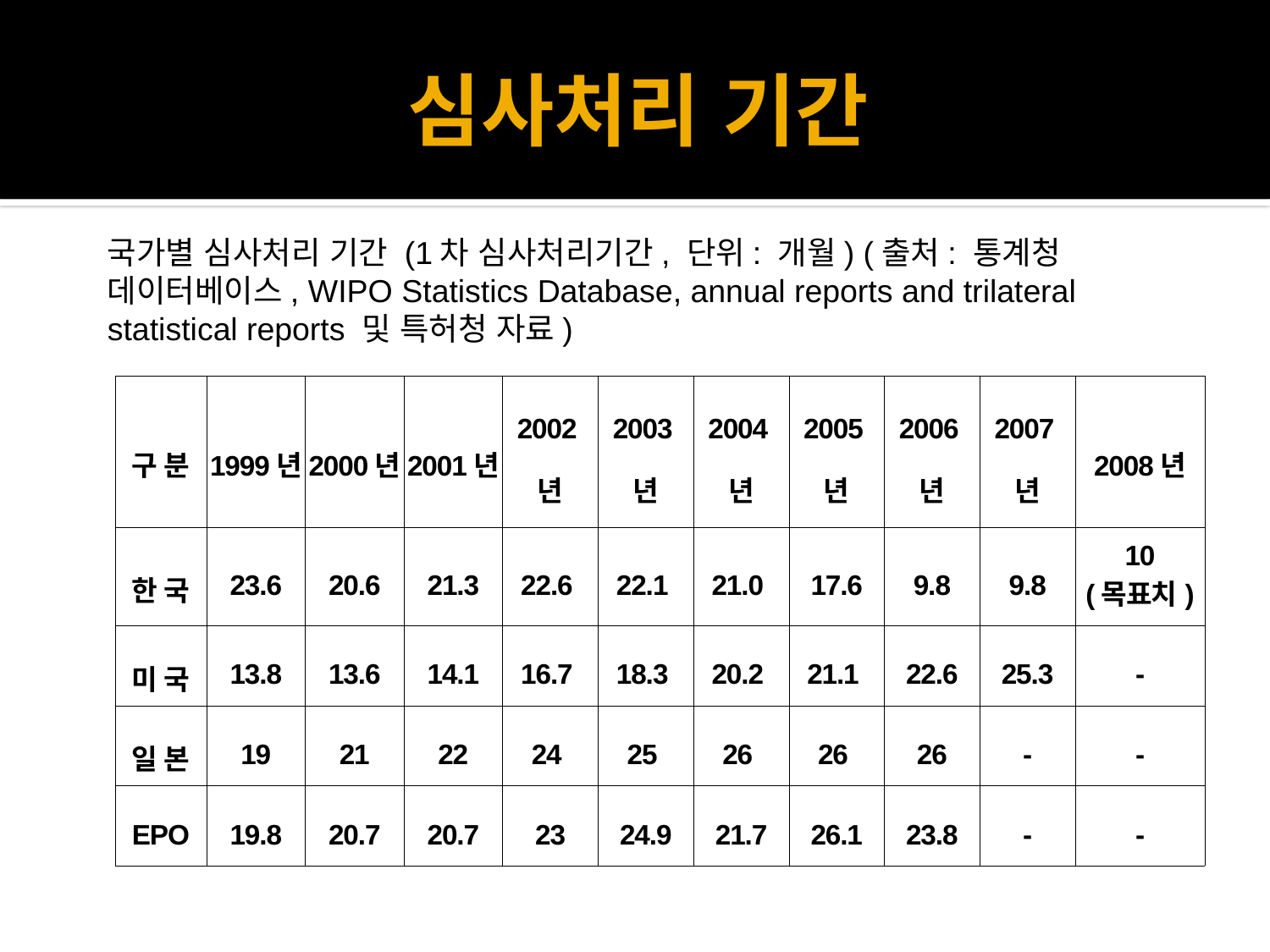

# 심사처리 기간
국가별 심사처리 기간 (1차 심사처리기간, 단위: 개월) (출처: 통계청 데이터베이스, WIPO Statistics Database, annual reports and trilateral statistical reports 및 특허청 자료)
| 구 분 | 1999년 | 2000년 | 2001년 | 2002년 | 2003년 | 2004년 | 2005년 | 2006년 | 2007년 | 2008년 |
| --- | --- | --- | --- | --- | --- | --- | --- | --- | --- | --- |
| 한 국 | 23.6 | 20.6 | 21.3 | 22.6 | 22.1 | 21.0 | 17.6 | 9.8 | 9.8 | 10 (목표치) |
| 미 국 | 13.8 | 13.6 | 14.1 | 16.7 | 18.3 | 20.2 | 21.1 | 22.6 | 25.3 | - |
| 일 본 | 19 | 21 | 22 | 24 | 25 | 26 | 26 | 26 | - | - |
| EPO | 19.8 | 20.7 | 20.7 | 23 | 24.9 | 21.7 | 26.1 | 23.8 | - | - |